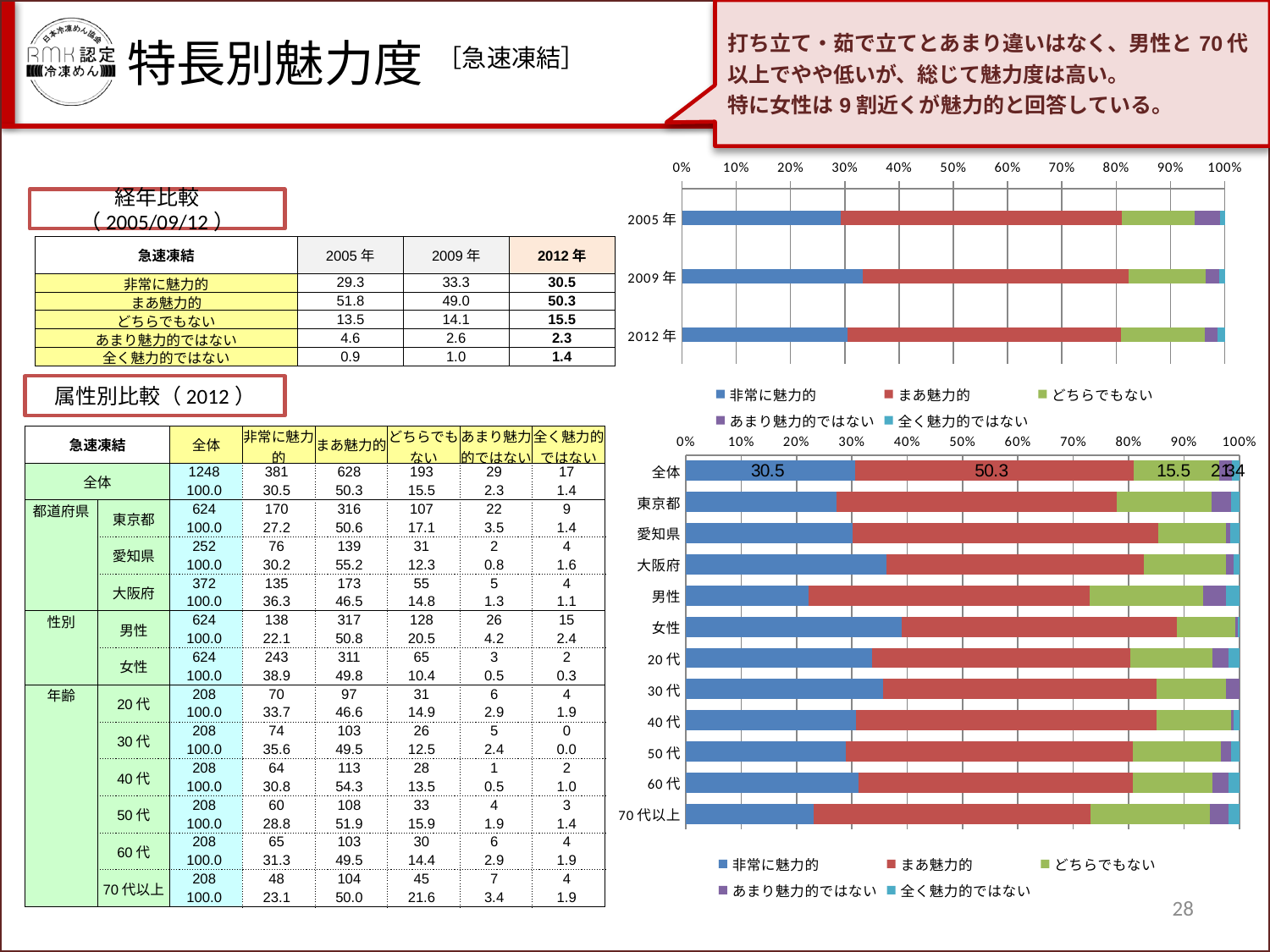

打ち立て・茹で立てとあまり違いはなく、男性と70代以上でやや低いが、総じて魅力度は高い。
特に女性は9割近くが魅力的と回答している。
特長別魅力度
［急速凍結］

### Chart

| Category | 非常に魅力的 | まあ魅力的 | どちらでもない | あまり魅力的ではない | 全く魅力的ではない |
|---|---|---|---|---|---|
| 2005年 | 29.3 | 51.8 | 13.5 | 4.6 | 0.9 |
| 2009年 | 33.300000000000004 | 49.0 | 14.1 | 2.6 | 1.0 |
| 2012年 | 30.528846153846157 | 50.32051282051287 | 15.4647435897436 | 2.3237179487179547 | 1.362179487179486 |
経年比較（2005/09/12）
| 急速凍結 | 2005年 | 2009年 | 2012年 |
| --- | --- | --- | --- |
| 非常に魅力的 | 29.3 | 33.3 | 30.5 |
| まあ魅力的 | 51.8 | 49.0 | 50.3 |
| どちらでもない | 13.5 | 14.1 | 15.5 |
| あまり魅力的ではない | 4.6 | 2.6 | 2.3 |
| 全く魅力的ではない | 0.9 | 1.0 | 1.4 |
属性別比較（2012）
| 急速凍結 |  | 全体 | 非常に魅力的 | まあ魅力的 | どちらでもない | あまり魅力的ではない | 全く魅力的ではない |
| --- | --- | --- | --- | --- | --- | --- | --- |
| 全体 |  | 1248 | 381 | 628 | 193 | 29 | 17 |
|  |  | 100.0 | 30.5 | 50.3 | 15.5 | 2.3 | 1.4 |
| 都道府県 | 東京都 | 624 | 170 | 316 | 107 | 22 | 9 |
|  |  | 100.0 | 27.2 | 50.6 | 17.1 | 3.5 | 1.4 |
|  | 愛知県 | 252 | 76 | 139 | 31 | 2 | 4 |
|  |  | 100.0 | 30.2 | 55.2 | 12.3 | 0.8 | 1.6 |
|  | 大阪府 | 372 | 135 | 173 | 55 | 5 | 4 |
|  |  | 100.0 | 36.3 | 46.5 | 14.8 | 1.3 | 1.1 |
| 性別 | 男性 | 624 | 138 | 317 | 128 | 26 | 15 |
|  |  | 100.0 | 22.1 | 50.8 | 20.5 | 4.2 | 2.4 |
|  | 女性 | 624 | 243 | 311 | 65 | 3 | 2 |
|  |  | 100.0 | 38.9 | 49.8 | 10.4 | 0.5 | 0.3 |
| 年齢 | 20代 | 208 | 70 | 97 | 31 | 6 | 4 |
|  |  | 100.0 | 33.7 | 46.6 | 14.9 | 2.9 | 1.9 |
|  | 30代 | 208 | 74 | 103 | 26 | 5 | 0 |
|  |  | 100.0 | 35.6 | 49.5 | 12.5 | 2.4 | 0.0 |
|  | 40代 | 208 | 64 | 113 | 28 | 1 | 2 |
|  |  | 100.0 | 30.8 | 54.3 | 13.5 | 0.5 | 1.0 |
|  | 50代 | 208 | 60 | 108 | 33 | 4 | 3 |
|  |  | 100.0 | 28.8 | 51.9 | 15.9 | 1.9 | 1.4 |
|  | 60代 | 208 | 65 | 103 | 30 | 6 | 4 |
|  |  | 100.0 | 31.3 | 49.5 | 14.4 | 2.9 | 1.9 |
|  | 70代以上 | 208 | 48 | 104 | 45 | 7 | 4 |
|  |  | 100.0 | 23.1 | 50.0 | 21.6 | 3.4 | 1.9 |

### Chart

| Category | 非常に魅力的 | まあ魅力的 | どちらでもない | あまり魅力的ではない | 全く魅力的ではない |
|---|---|---|---|---|---|
| 全体 | 30.528846153846157 | 50.32051282051287 | 15.4647435897436 | 2.3237179487179547 | 1.362179487179486 |
| 東京都 | 27.243589743589716 | 50.641025641025635 | 17.147435897435887 | 3.5256410256410247 | 1.442307692307691 |
| 愛知県 | 30.15873015873014 | 55.158730158730165 | 12.301587301587315 | 0.7936507936507942 | 1.5873015873015872 |
| 大阪府 | 36.29032258064516 | 46.505376344086066 | 14.784946236559149 | 1.3440860215053774 | 1.0752688172043 |
| 男性 | 22.11538461538463 | 50.80128205128196 | 20.51282051282051 | 4.166666666666666 | 2.4038461538461537 |
| 女性 | 38.94230769230766 | 49.83974358974351 | 10.416666666666679 | 0.4807692307692308 | 0.32051282051282093 |
| 20代 | 33.65384615384605 | 46.63461538461539 | 14.903846153846162 | 2.8846153846153837 | 1.9230769230769247 |
| 30代 | 35.57692307692308 | 49.519230769230774 | 12.5 | 2.4038461538461537 | 0.0 |
| 40代 | 30.76923076923077 | 54.32692307692307 | 13.461538461538462 | 0.4807692307692308 | 0.9615384615384617 |
| 50代 | 28.84615384615383 | 51.92307692307696 | 15.865384615384636 | 1.9230769230769247 | 1.442307692307691 |
| 60代 | 31.25 | 49.519230769230774 | 14.423076923076922 | 2.8846153846153837 | 1.9230769230769247 |
| 70代以上 | 23.07692307692306 | 50.0 | 21.63461538461539 | 3.3653846153846154 | 1.9230769230769247 |
28